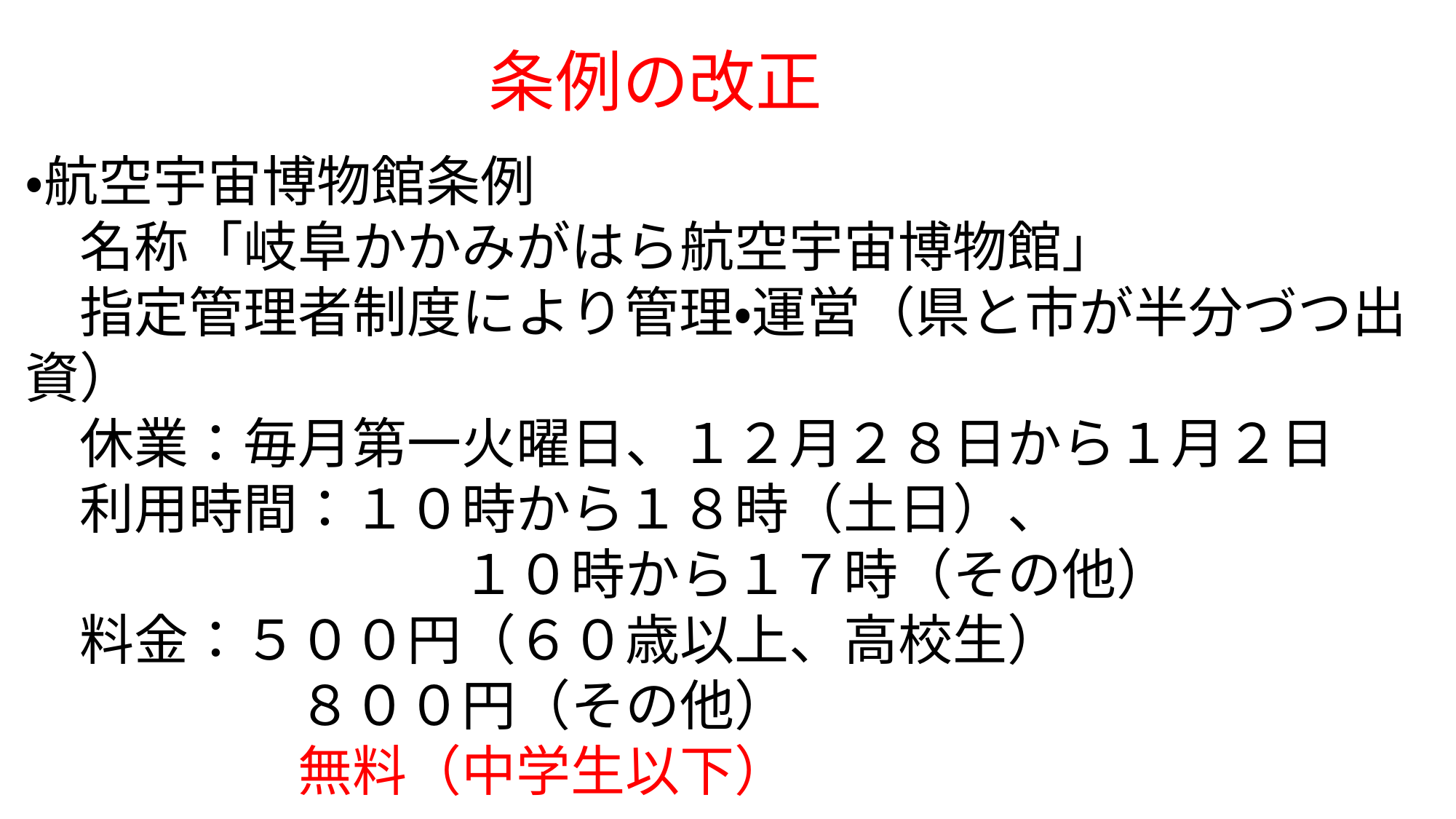

条例の改正
・航空宇宙博物館条例
　名称「岐阜かかみがはら航空宇宙博物館」
　指定管理者制度により管理・運営（県と市が半分づつ出資）
　休業：毎月第一火曜日、１２月２８日から１月２日
　利用時間：１０時から１８時（土日）、
　　　　　　　　１０時から１７時（その他）
　料金：５００円（６０歳以上、高校生）
　　　　　８００円（その他）
　　　　　無料（中学生以下）